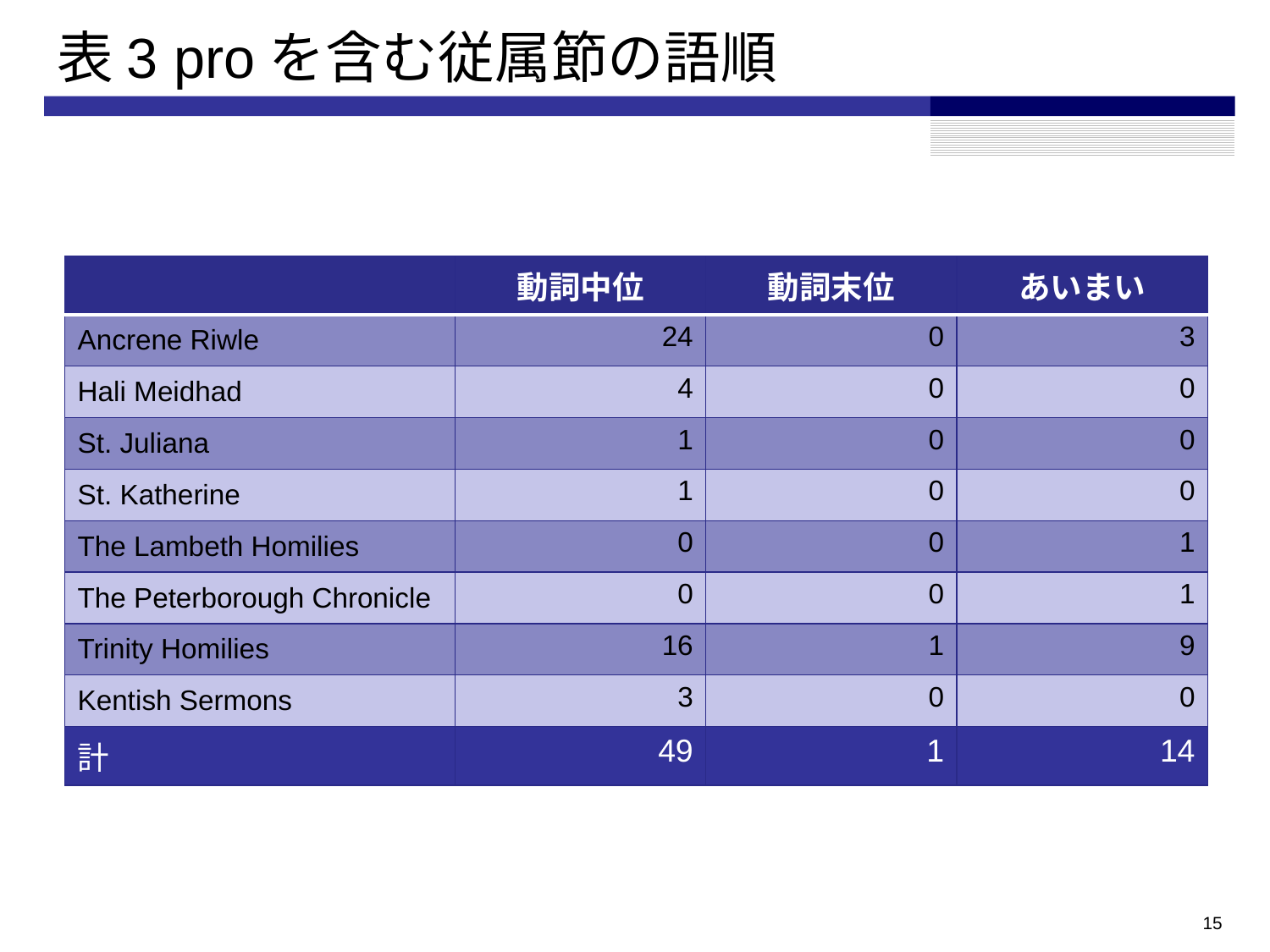

# 表3 proを含む従属節の語順
|  | 動詞中位 | 動詞末位 | あいまい |
| --- | --- | --- | --- |
| Ancrene Riwle | 24 | 0 | 3 |
| Hali Meidhad | 4 | 0 | 0 |
| St. Juliana | 1 | 0 | 0 |
| St. Katherine | 1 | 0 | 0 |
| The Lambeth Homilies | 0 | 0 | 1 |
| The Peterborough Chronicle | 0 | 0 | 1 |
| Trinity Homilies | 16 | 1 | 9 |
| Kentish Sermons | 3 | 0 | 0 |
| 計 | 49 | 1 | 14 |
15